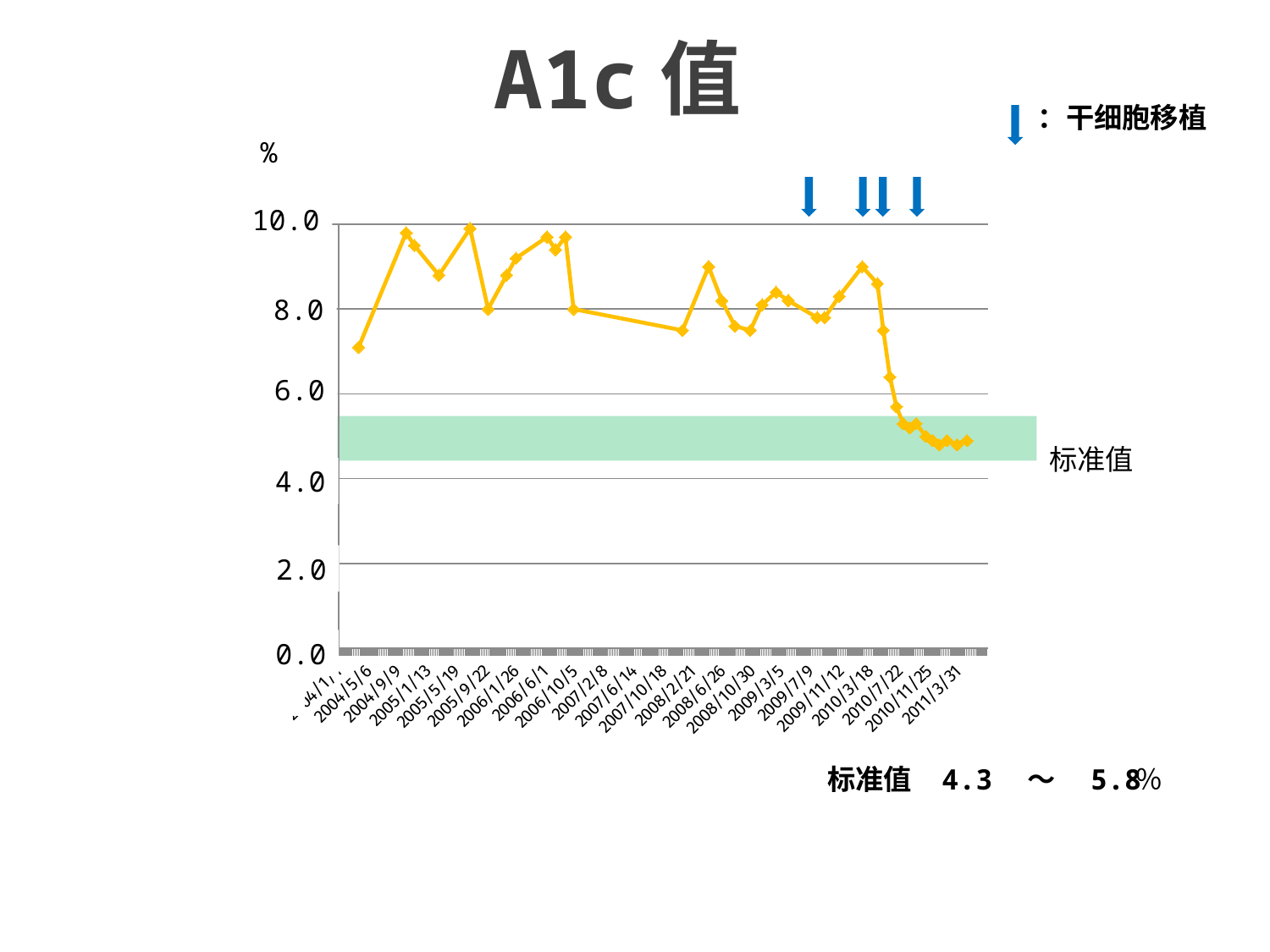

A1c值
：干细胞移植

%

10.0

### Chart

| Category | A1c |
|---|---|
| 38071 | 7.1 |
| 38274 | 9.8 |
| 38309 | 9.5 |
| 38414 | 8.8 |
| 38547 | 9.9 |
| 38624 | 8.0 |
| 38703 | 8.8 |
| 38743 | 9.200000000000001 |
| 38876 | 9.700000000000001 |
| 38989 | 8.0 |
| 38743 | 9.200000000000001 |
| 38876 | 9.700000000000001 |
| 38912 | 9.4 |
| 38954 | 9.700000000000001 |
| 39454 | 7.5 |
| 39566 | 9.0 |
| 39622 | 8.200000000000001 |
| 39678 | 7.6 |
| 39744 | 7.5 |
| 39794 | 8.1 |
| 39854 | 8.4 |
| 39906 | 8.200000000000001 |
|  | None |
| 40029 | 7.8 |
| 40061 | 7.8 |
| 40124 | 8.3 |
| 40222 | 9.0 |
|  | None |
| 40287 | 8.6 |
|  | None |
| 40312 | 7.5 |
|  | None |
| 40340 | 6.4 |
| 40368 | 5.7 |
| 40397 | 5.3 |
|  | None |
| 40425 | 5.2 |
| 40452 | 5.3 |
|  | None |
| 40494 | 5.0 |
| 40522 | 4.9 |
| 40550 | 4.8 |
| 40584 | 4.9 |
| 40627 | 4.8 |
| 40669 | 4.9 |
| 40756 | None |
| 40757 | None |
8.0
6.0

标准值
4.0
2.0
0.0

4.3　～　5.8
％
标准值